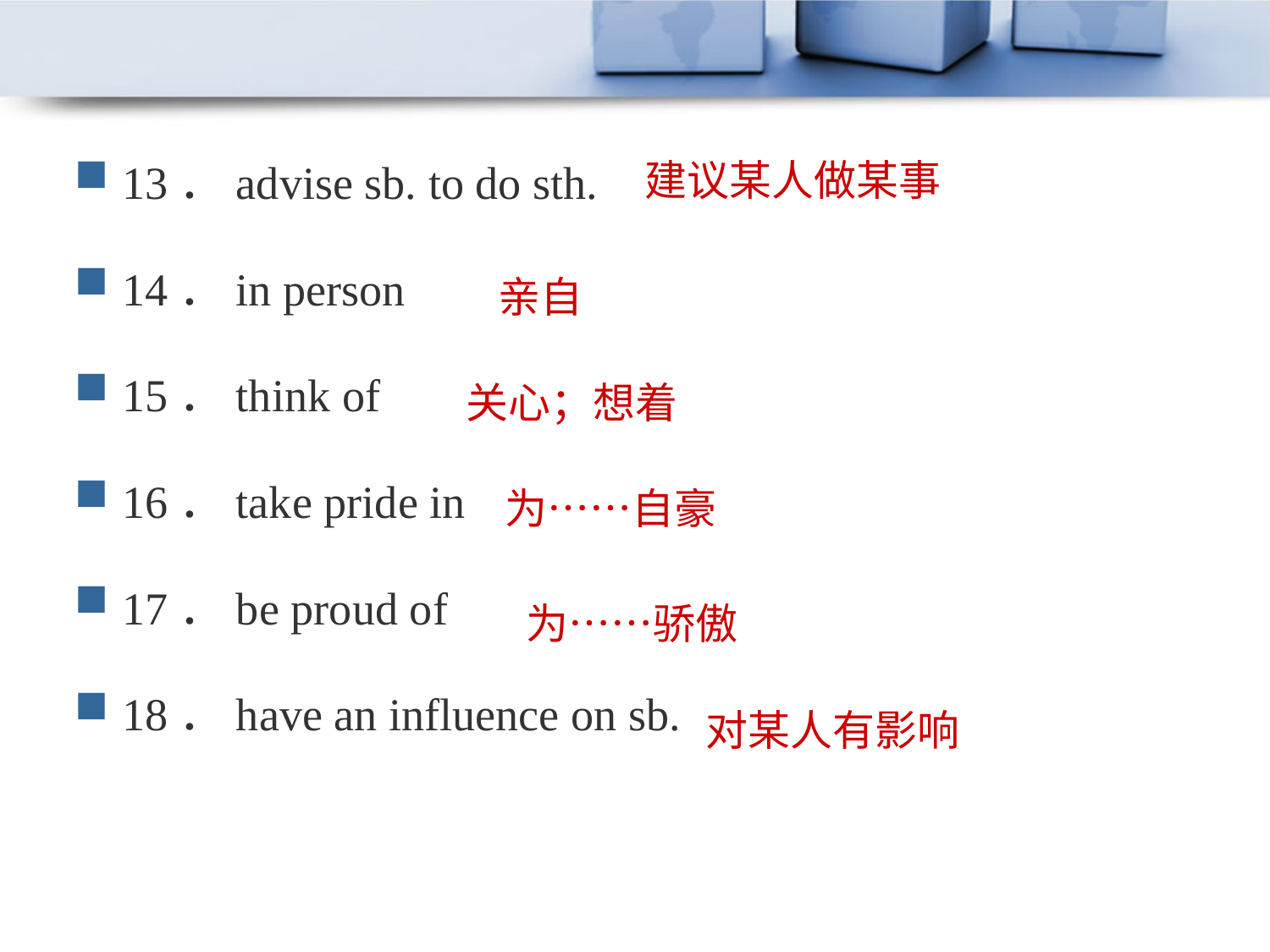

建议某人做某事
13．advise sb. to do sth.

14．in person

15．think of

16．take pride in

17．be proud of

18．have an influence on sb.
亲自
关心；想着
为……自豪
为……骄傲
对某人有影响